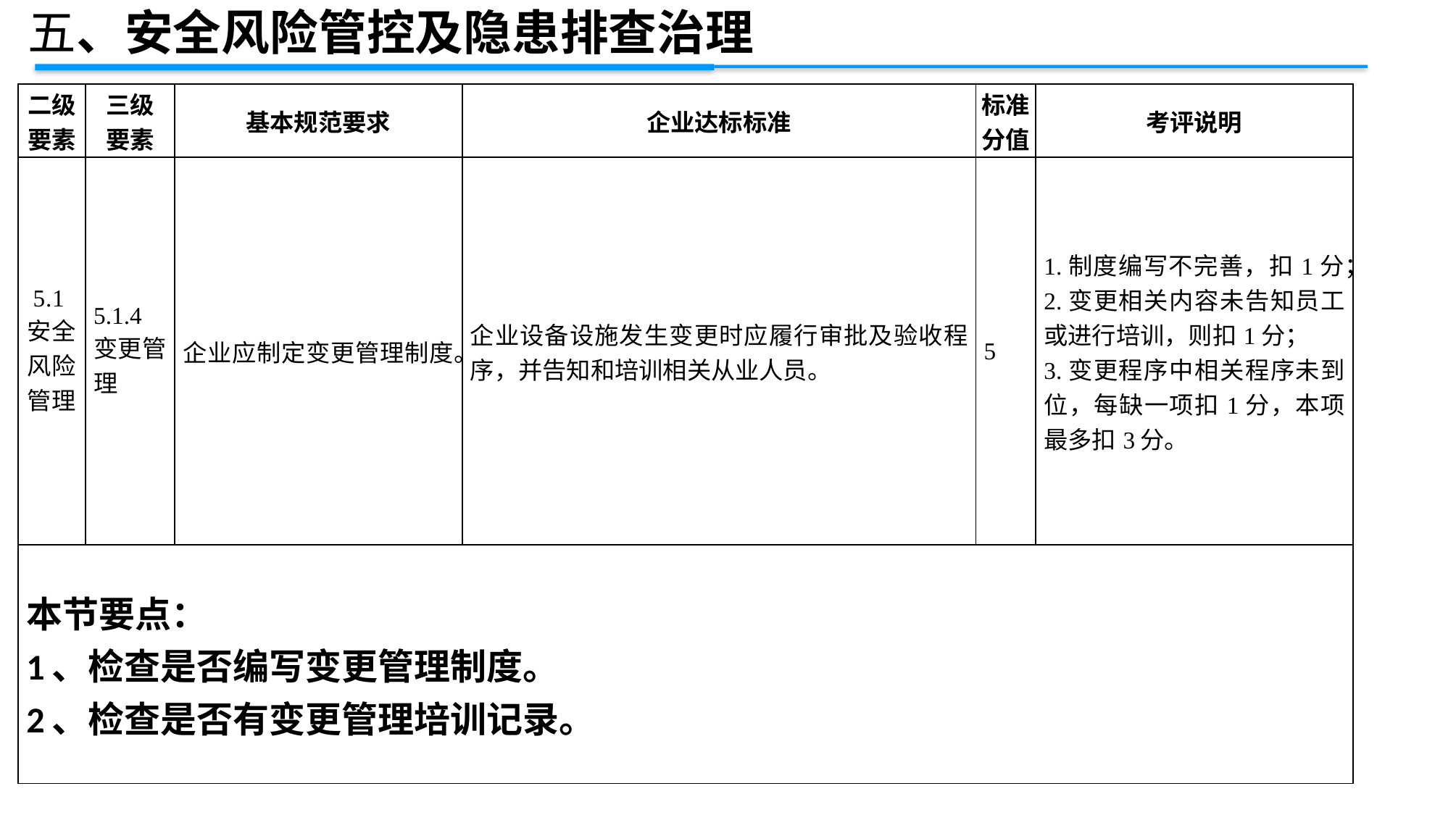

五、安全风险管控及隐患排查治理

| 二级 要素 | 三级 要素 | 基本规范要求 | 企业达标标准 | 标准 分值 | 考评说明 |
| --- | --- | --- | --- | --- | --- |
| 5.1安全风险管理 | 5.1.4变更管理 | 企业应制定变更管理制度。 | 企业设备设施发生变更时应履行审批及验收程序，并告知和培训相关从业人员。 | 5 | 1.制度编写不完善，扣1分； 2.变更相关内容未告知员工或进行培训，则扣1分； 3.变更程序中相关程序未到位，每缺一项扣1分，本项最多扣3分。 |
| 本节要点： 1、检查是否编写变更管理制度。 2、检查是否有变更管理培训记录。 |  |  |  |  |  |